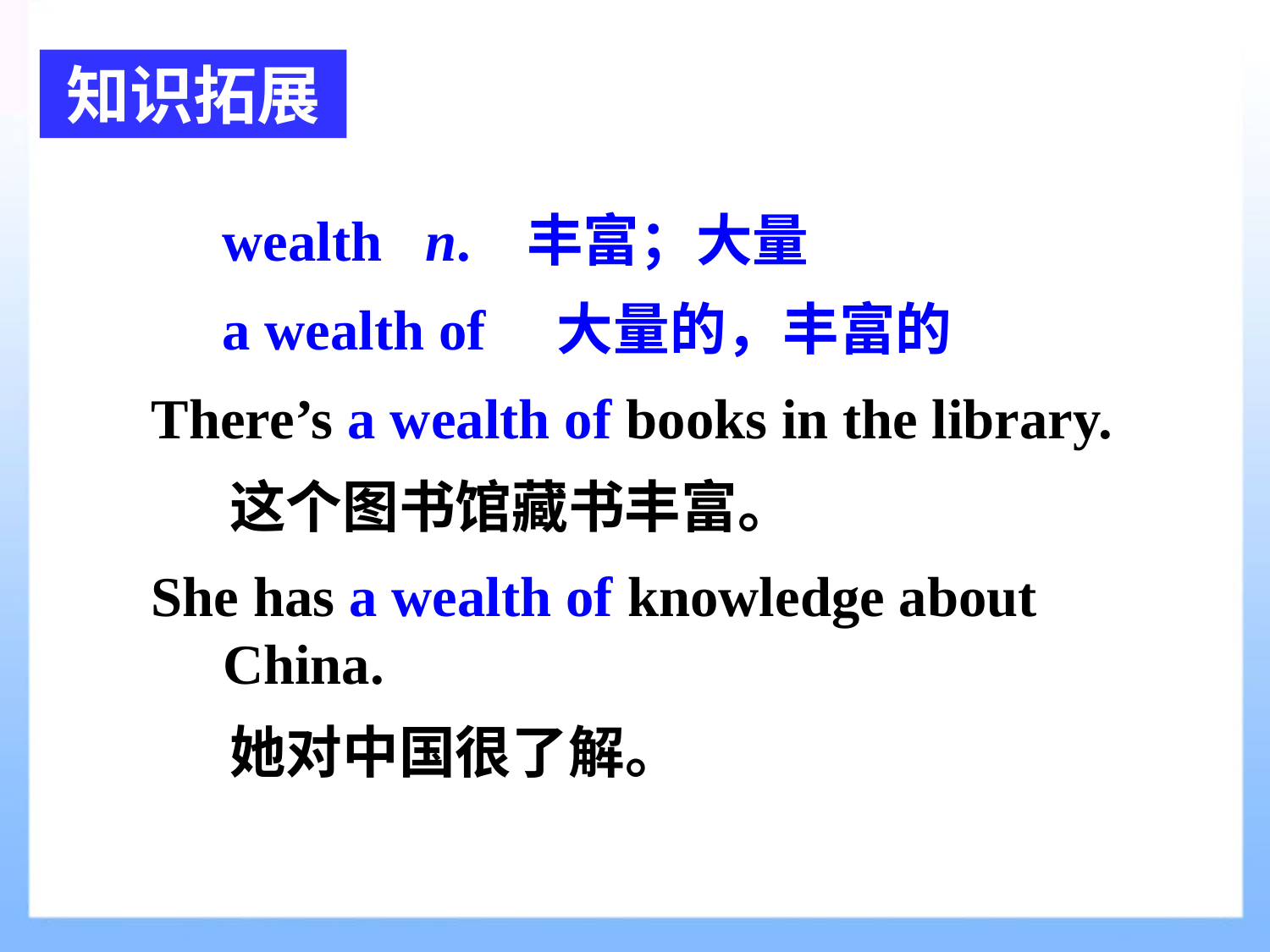

知识拓展
     wealth   n.   丰富；大量
     a wealth of    大量的，丰富的
There’s a wealth of books in the library.
     这个图书馆藏书丰富。
She has a wealth of knowledge about China.
     她对中国很了解。